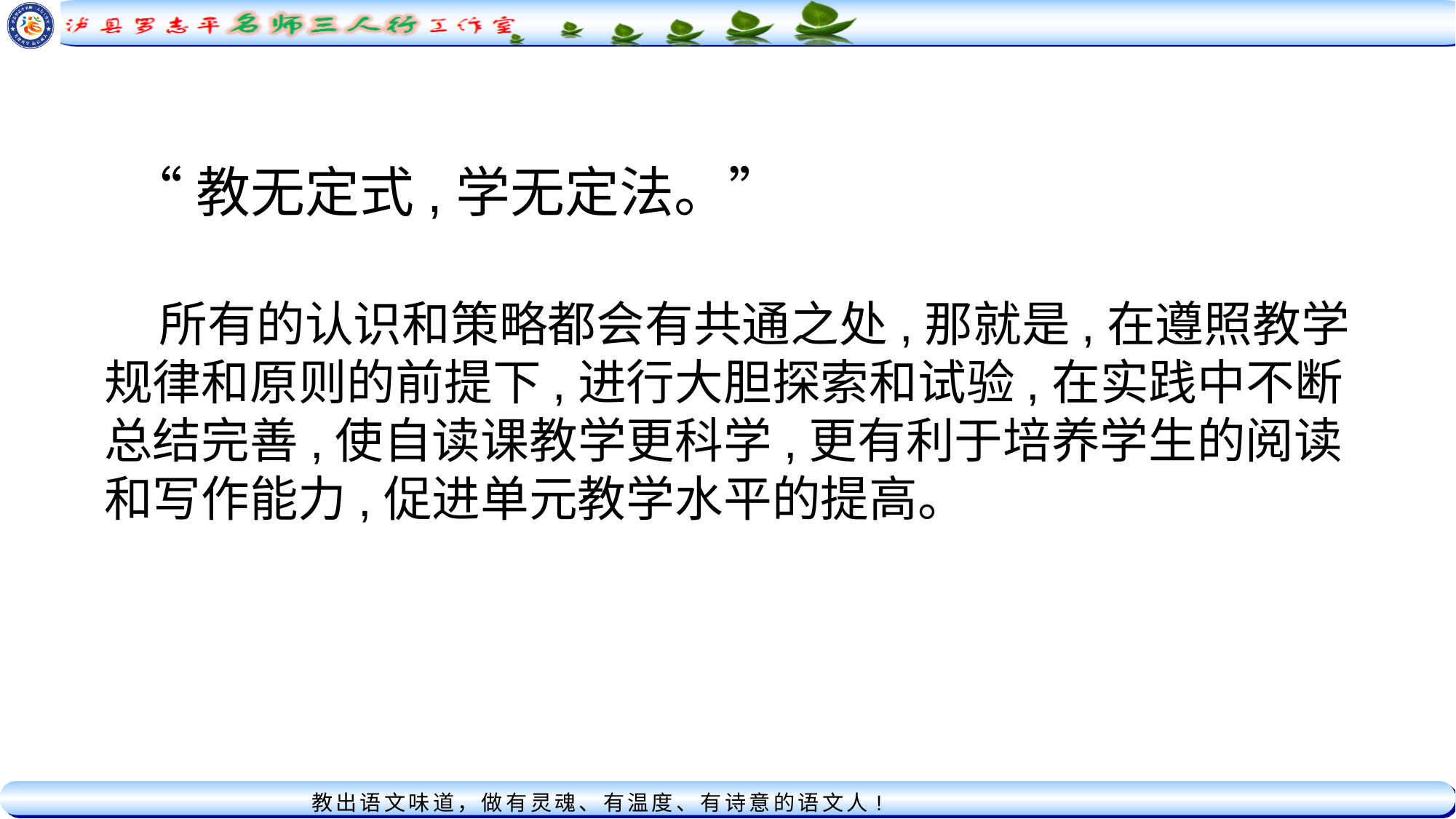

“教无定式,学无定法。”
    所有的认识和策略都会有共通之处,那就是,在遵照教学规律和原则的前提下,进行大胆探索和试验,在实践中不断总结完善,使自读课教学更科学,更有利于培养学生的阅读和写作能力,促进单元教学水平的提高。